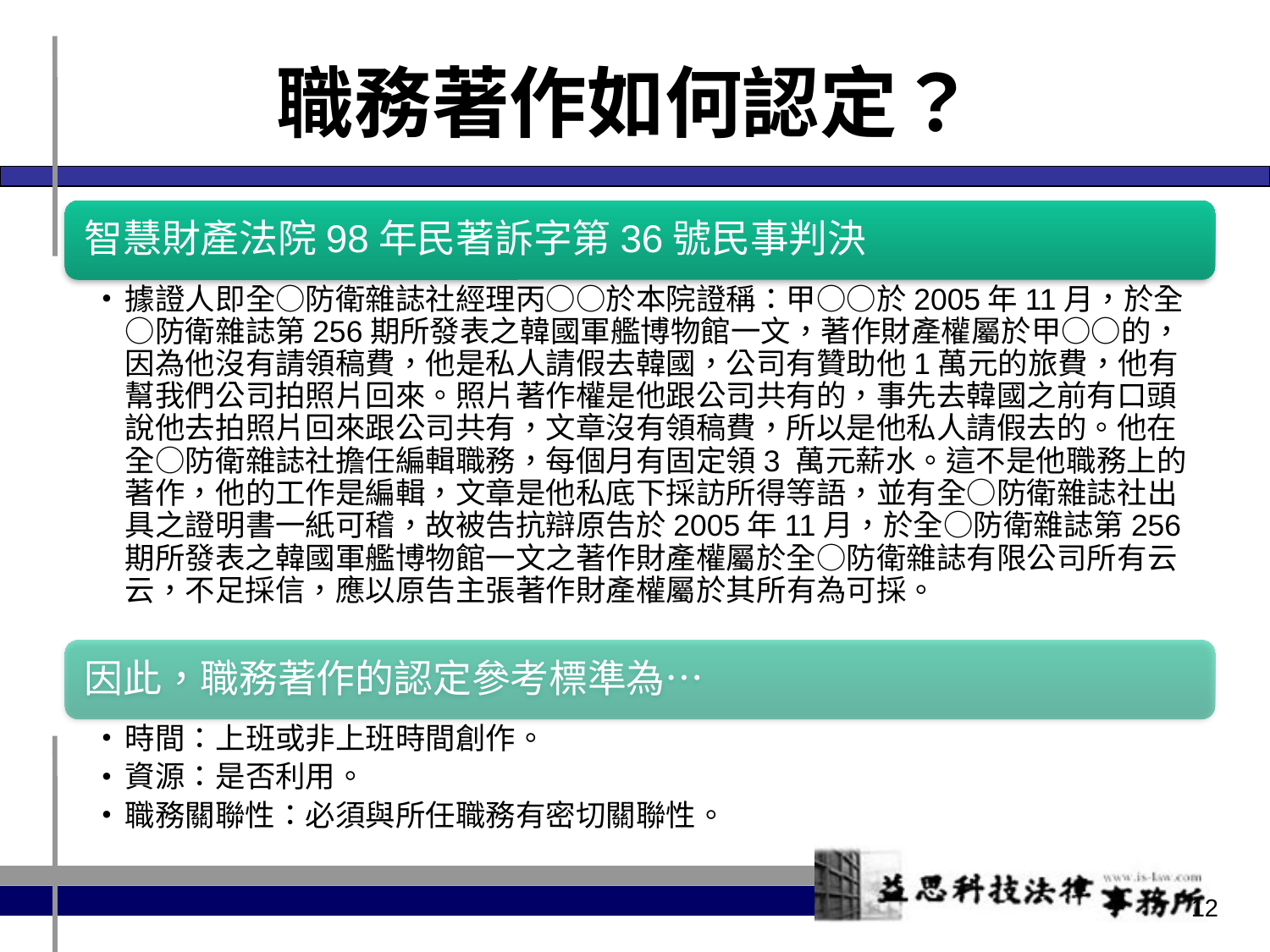

# 職務著作如何認定？
智慧財產法院98年民著訴字第36號民事判決
據證人即全○防衛雜誌社經理丙○○於本院證稱：甲○○於2005年11月，於全○防衛雜誌第256期所發表之韓國軍艦博物館一文，著作財產權屬於甲○○的，因為他沒有請領稿費，他是私人請假去韓國，公司有贊助他1萬元的旅費，他有幫我們公司拍照片回來。照片著作權是他跟公司共有的，事先去韓國之前有口頭說他去拍照片回來跟公司共有，文章沒有領稿費，所以是他私人請假去的。他在全○防衛雜誌社擔任編輯職務，每個月有固定領3 萬元薪水。這不是他職務上的著作，他的工作是編輯，文章是他私底下採訪所得等語，並有全○防衛雜誌社出具之證明書一紙可稽，故被告抗辯原告於2005年11月，於全○防衛雜誌第256期所發表之韓國軍艦博物館一文之著作財產權屬於全○防衛雜誌有限公司所有云云，不足採信，應以原告主張著作財產權屬於其所有為可採。
因此，職務著作的認定參考標準為…
時間：上班或非上班時間創作。
資源：是否利用。
職務關聯性：必須與所任職務有密切關聯性。
12